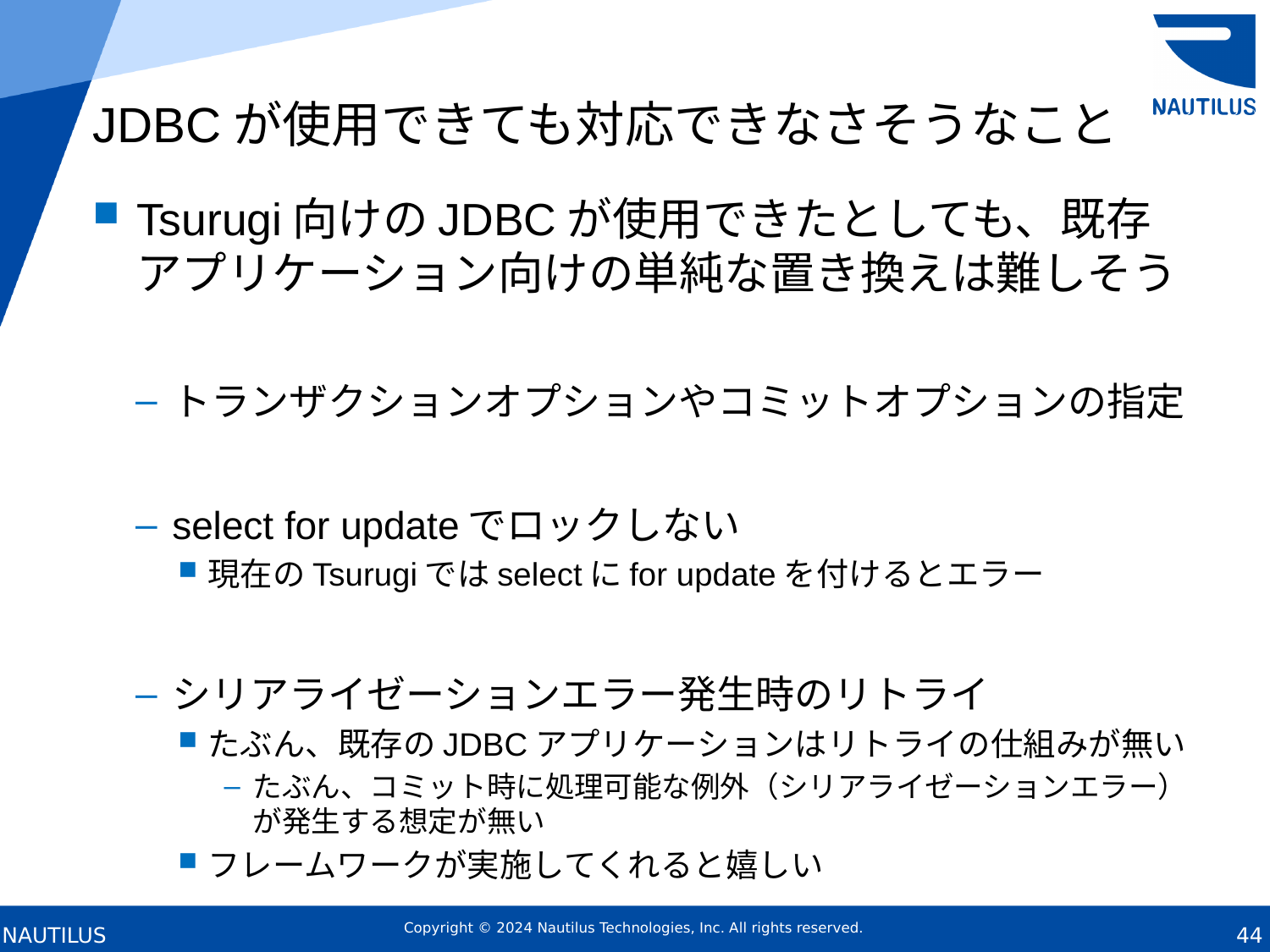

# JDBCが使用できても対応できなさそうなこと
Tsurugi向けのJDBCが使用できたとしても、既存アプリケーション向けの単純な置き換えは難しそう

トランザクションオプションやコミットオプションの指定

select for updateでロックしない
現在のTsurugiではselectにfor updateを付けるとエラー

シリアライゼーションエラー発生時のリトライ
たぶん、既存のJDBCアプリケーションはリトライの仕組みが無い
たぶん、コミット時に処理可能な例外（シリアライゼーションエラー）が発生する想定が無い
フレームワークが実施してくれると嬉しい